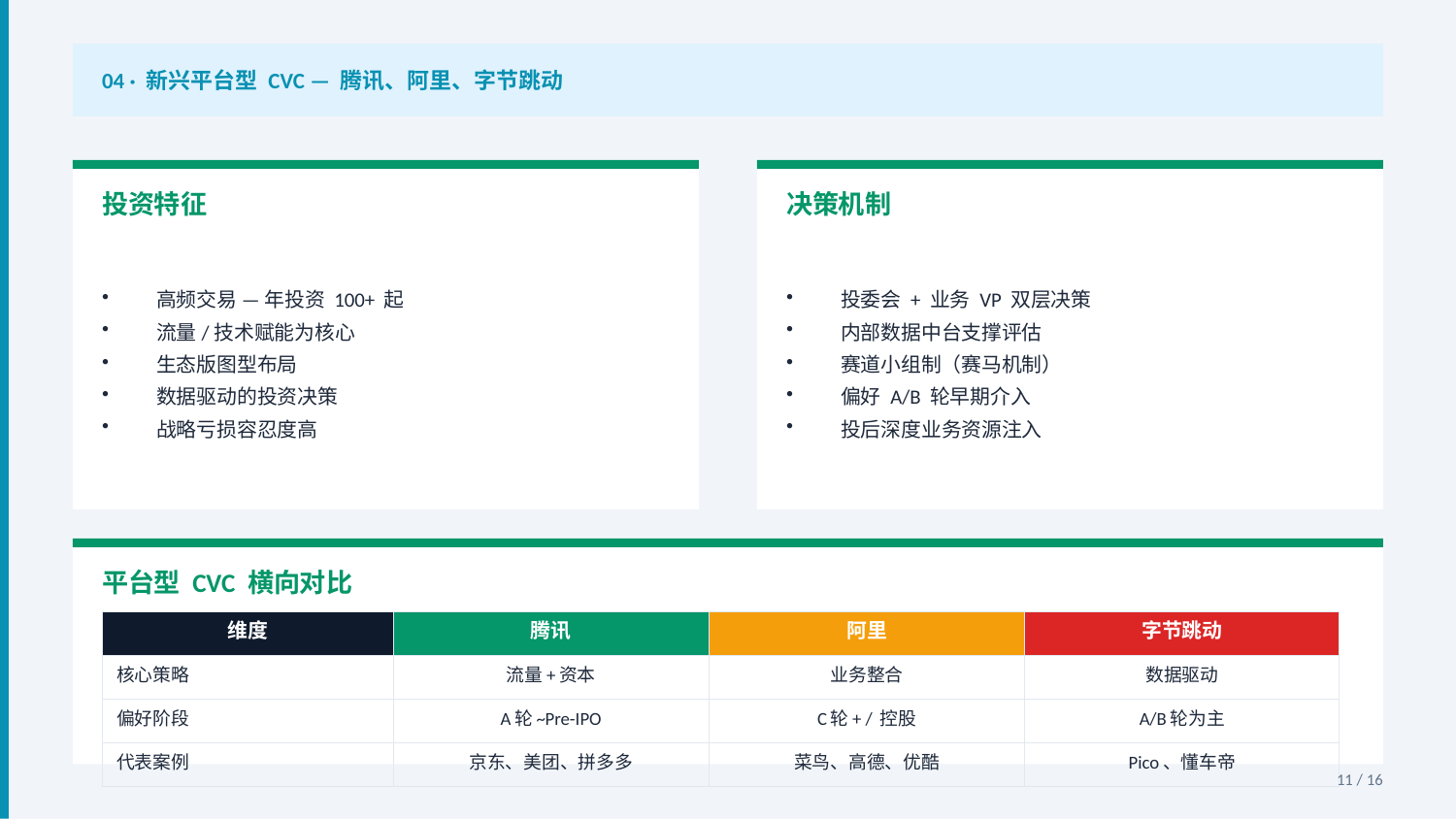

04 · 新兴平台型 CVC — 腾讯、阿里、字节跳动

投资特征
决策机制
高频交易 — 年投资 100+ 起
流量/技术赋能为核心
生态版图型布局
数据驱动的投资决策
战略亏损容忍度高
投委会 + 业务 VP 双层决策
内部数据中台支撑评估
赛道小组制（赛马机制）
偏好 A/B 轮早期介入
投后深度业务资源注入

平台型 CVC 横向对比
| 维度 | 腾讯 | 阿里 | 字节跳动 |
| --- | --- | --- | --- |
| 核心策略 | 流量+资本 | 业务整合 | 数据驱动 |
| 偏好阶段 | A轮~Pre-IPO | C轮+ / 控股 | A/B轮为主 |
| 代表案例 | 京东、美团、拼多多 | 菜鸟、高德、优酷 | Pico、懂车帝 |
11 / 16